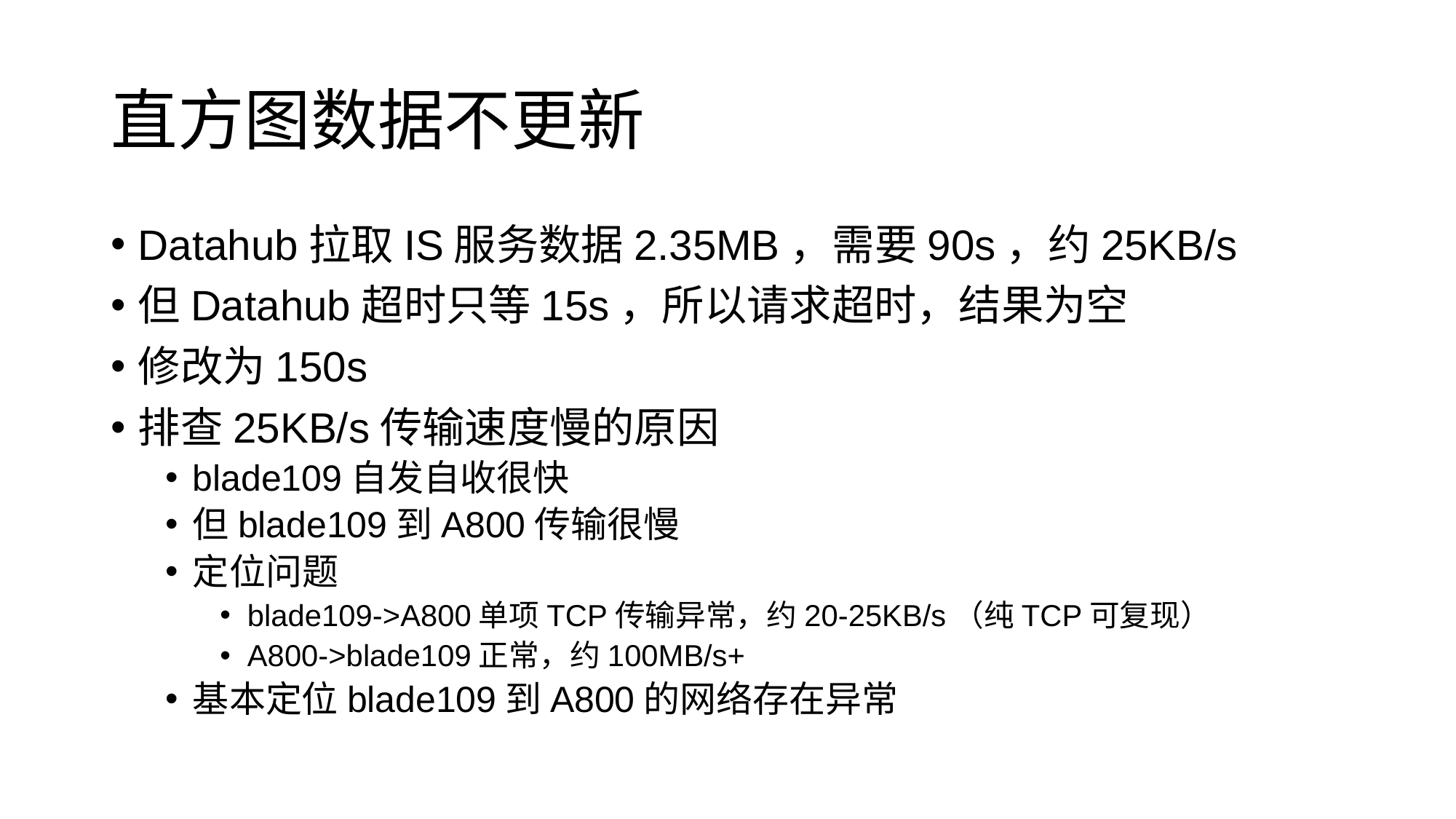

# 直方图数据不更新
Datahub拉取IS服务数据2.35MB，需要90s，约25KB/s
但Datahub超时只等15s，所以请求超时，结果为空
修改为150s
排查25KB/s传输速度慢的原因
blade109自发自收很快
但blade109到A800传输很慢
定位问题
blade109->A800单项TCP传输异常，约20-25KB/s（纯TCP可复现）
A800->blade109正常，约100MB/s+
基本定位blade109到A800的网络存在异常